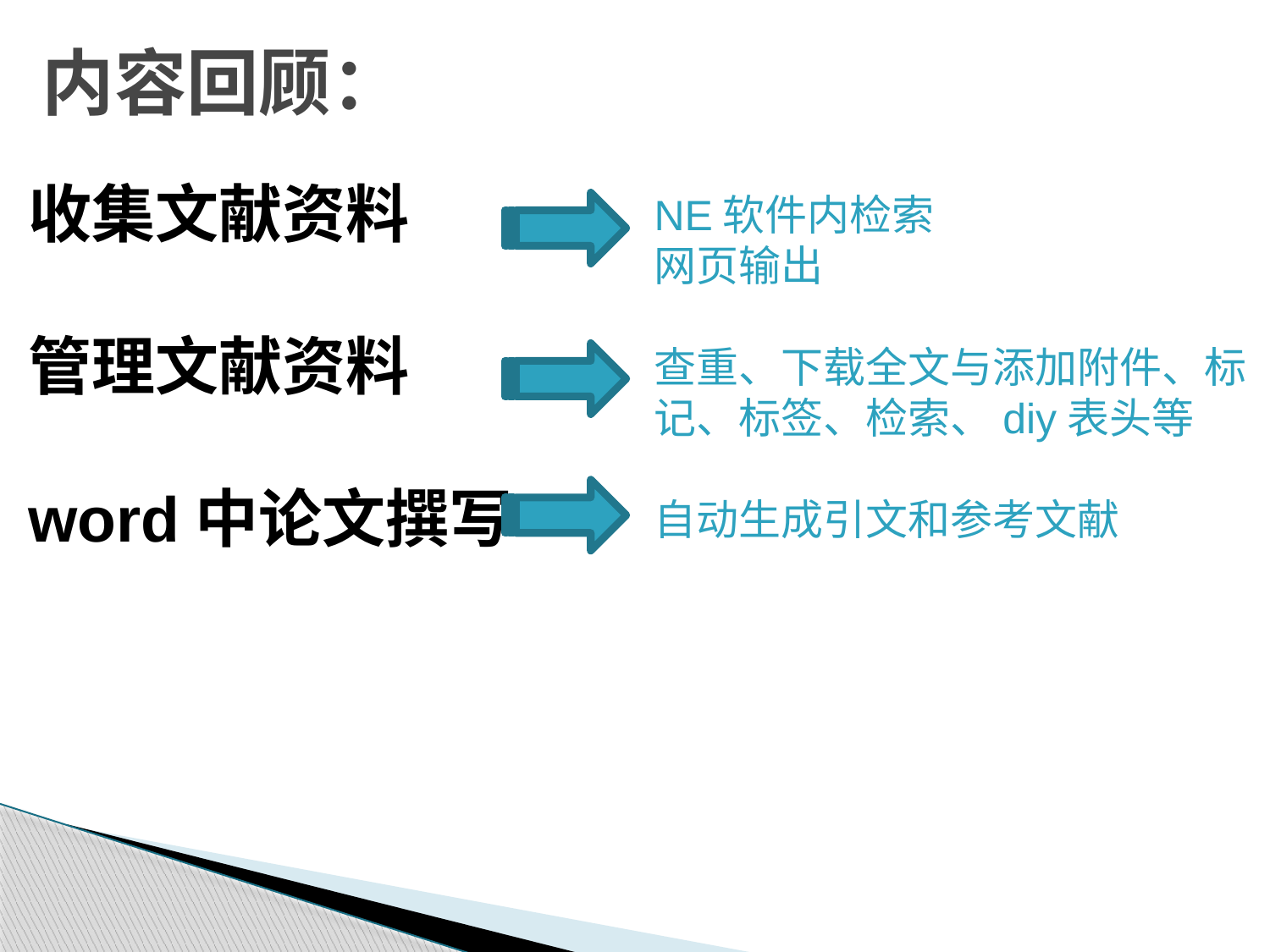

# 内容回顾：

NE软件内检索
网页输出

查重、下载全文与添加附件、标记、标签、检索、diy表头等

自动生成引文和参考文献

收集文献资料

管理文献资料

word中论文撰写

42